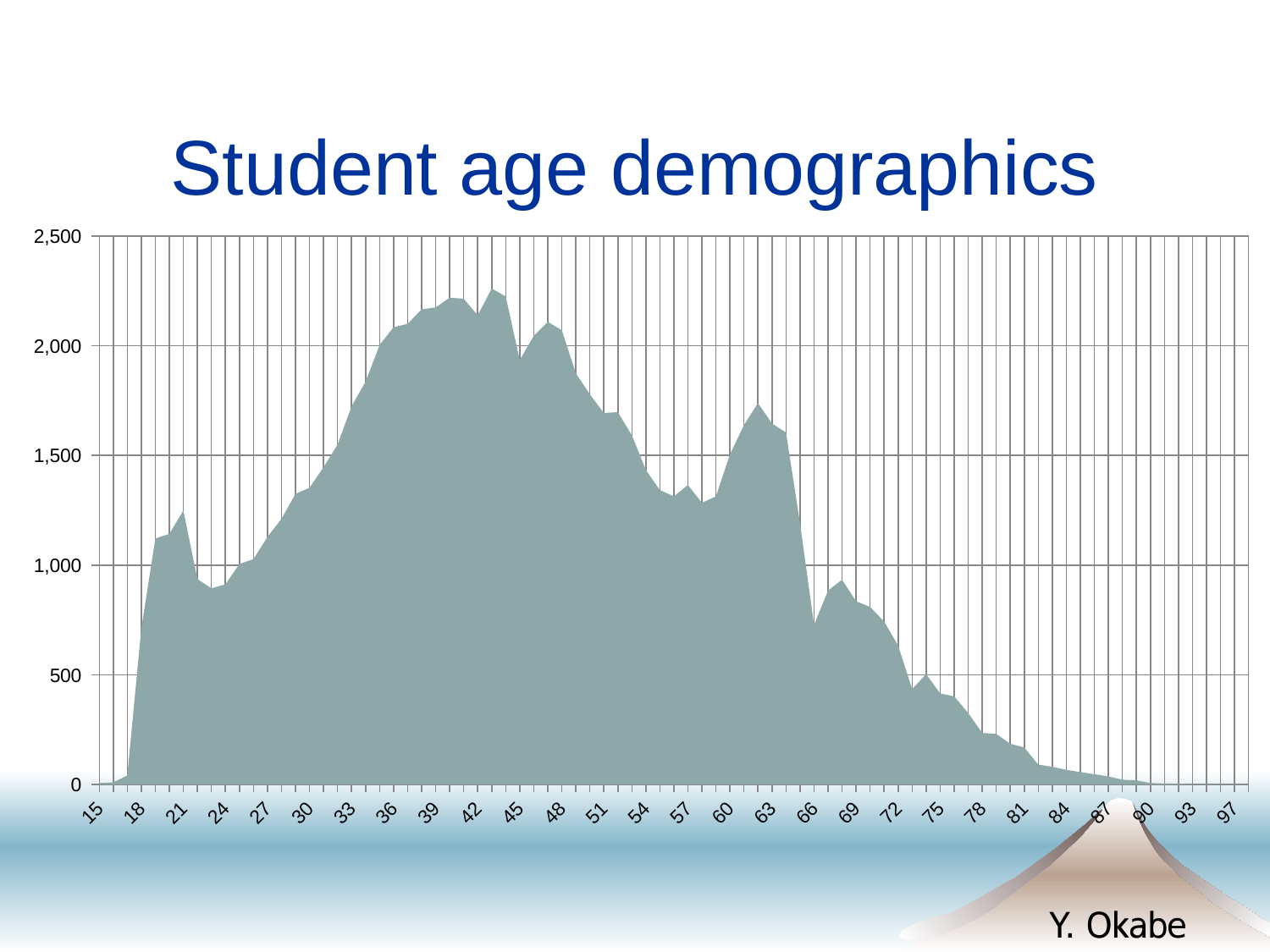

# Student age demographics

### Chart

| Category | 在学生数 |
|---|---|
| 15.0 | 7.0 |
| 16.0 | 10.0 |
| 17.0 | 41.0 |
| 18.0 | 710.0 |
| 19.0 | 1121.0 |
| 20.0 | 1142.0 |
| 21.0 | 1249.0 |
| 22.0 | 936.0 |
| 23.0 | 894.0 |
| 24.0 | 912.0 |
| 25.0 | 1005.0 |
| 26.0 | 1027.0 |
| 27.0 | 1128.0 |
| 28.0 | 1211.0 |
| 29.0 | 1325.0 |
| 30.0 | 1352.0 |
| 31.0 | 1446.0 |
| 32.0 | 1549.0 |
| 33.0 | 1723.0 |
| 34.0 | 1836.0 |
| 35.0 | 2003.0 |
| 36.0 | 2084.0 |
| 37.0 | 2099.0 |
| 38.0 | 2165.0 |
| 39.0 | 2174.0 |
| 40.0 | 2218.0 |
| 41.0 | 2214.0 |
| 42.0 | 2138.0 |
| 43.0 | 2260.0 |
| 44.0 | 2224.0 |
| 45.0 | 1934.0 |
| 46.0 | 2044.0 |
| 47.0 | 2108.0 |
| 48.0 | 2070.0 |
| 49.0 | 1874.0 |
| 50.0 | 1778.0 |
| 51.0 | 1693.0 |
| 52.0 | 1697.0 |
| 53.0 | 1591.0 |
| 54.0 | 1433.0 |
| 55.0 | 1342.0 |
| 56.0 | 1313.0 |
| 57.0 | 1365.0 |
| 58.0 | 1284.0 |
| 59.0 | 1313.0 |
| 60.0 | 1504.0 |
| 61.0 | 1638.0 |
| 62.0 | 1738.0 |
| 63.0 | 1645.0 |
| 64.0 | 1604.0 |
| 65.0 | 1192.0 |
| 66.0 | 727.0 |
| 67.0 | 884.0 |
| 68.0 | 933.0 |
| 69.0 | 835.0 |
| 70.0 | 809.0 |
| 71.0 | 743.0 |
| 72.0 | 633.0 |
| 73.0 | 435.0 |
| 74.0 | 503.0 |
| 75.0 | 415.0 |
| 76.0 | 402.0 |
| 77.0 | 326.0 |
| 78.0 | 235.0 |
| 79.0 | 231.0 |
| 80.0 | 186.0 |
| 81.0 | 169.0 |
| 82.0 | 91.0 |
| 83.0 | 81.0 |
| 84.0 | 67.0 |
| 85.0 | 57.0 |
| 86.0 | 47.0 |
| 87.0 | 37.0 |
| 88.0 | 22.0 |
| 89.0 | 19.0 |
| 90.0 | 7.0 |
| 91.0 | 5.0 |
| 92.0 | 5.0 |
| 93.0 | 1.0 |
| 94.0 | 2.0 |
| 95.0 | 2.0 |
| 97.0 | 1.0 |
| 105.0 | 1.0 |